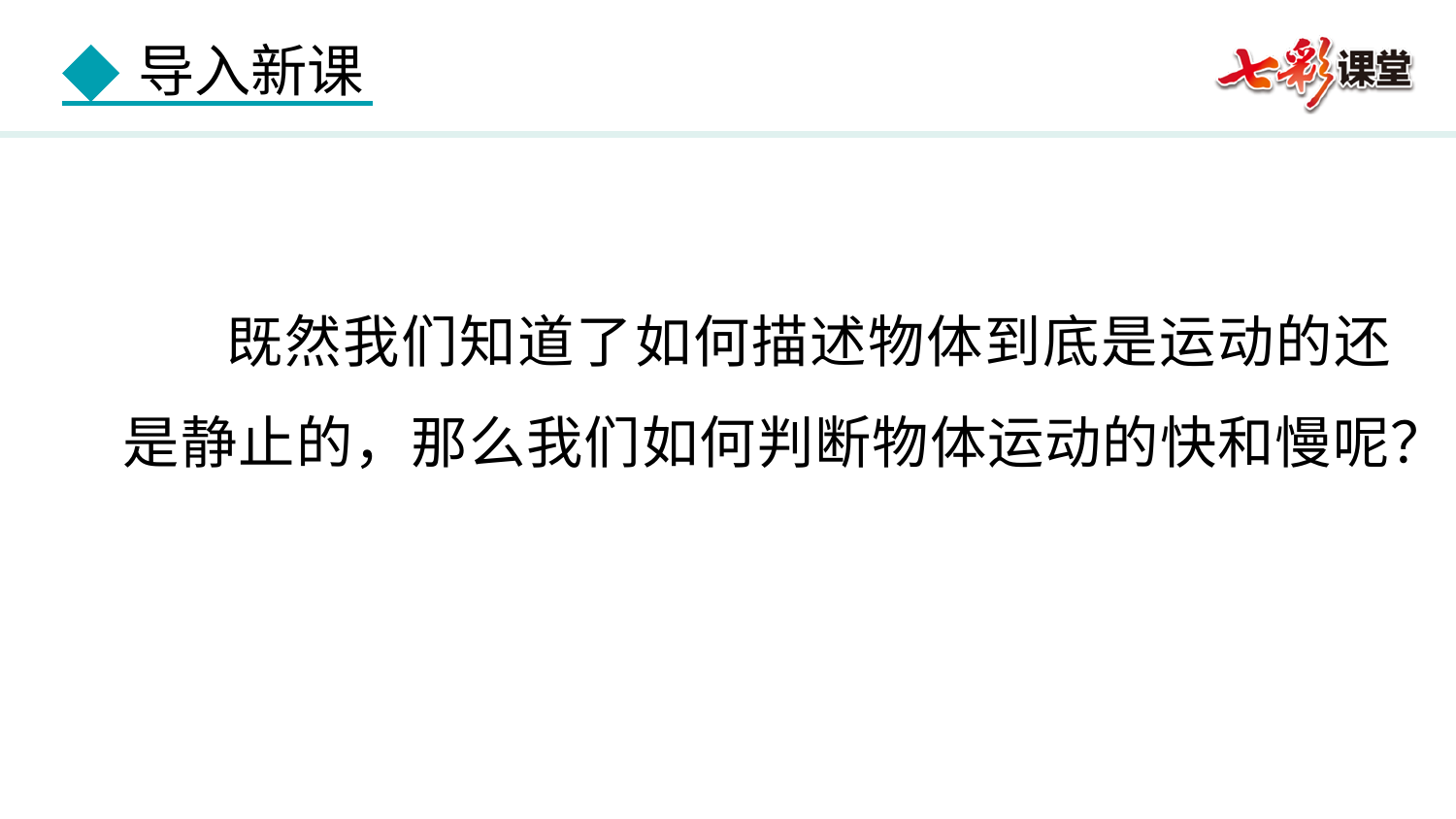

既然我们知道了如何描述物体到底是运动的还是静止的，那么我们如何判断物体运动的快和慢呢？